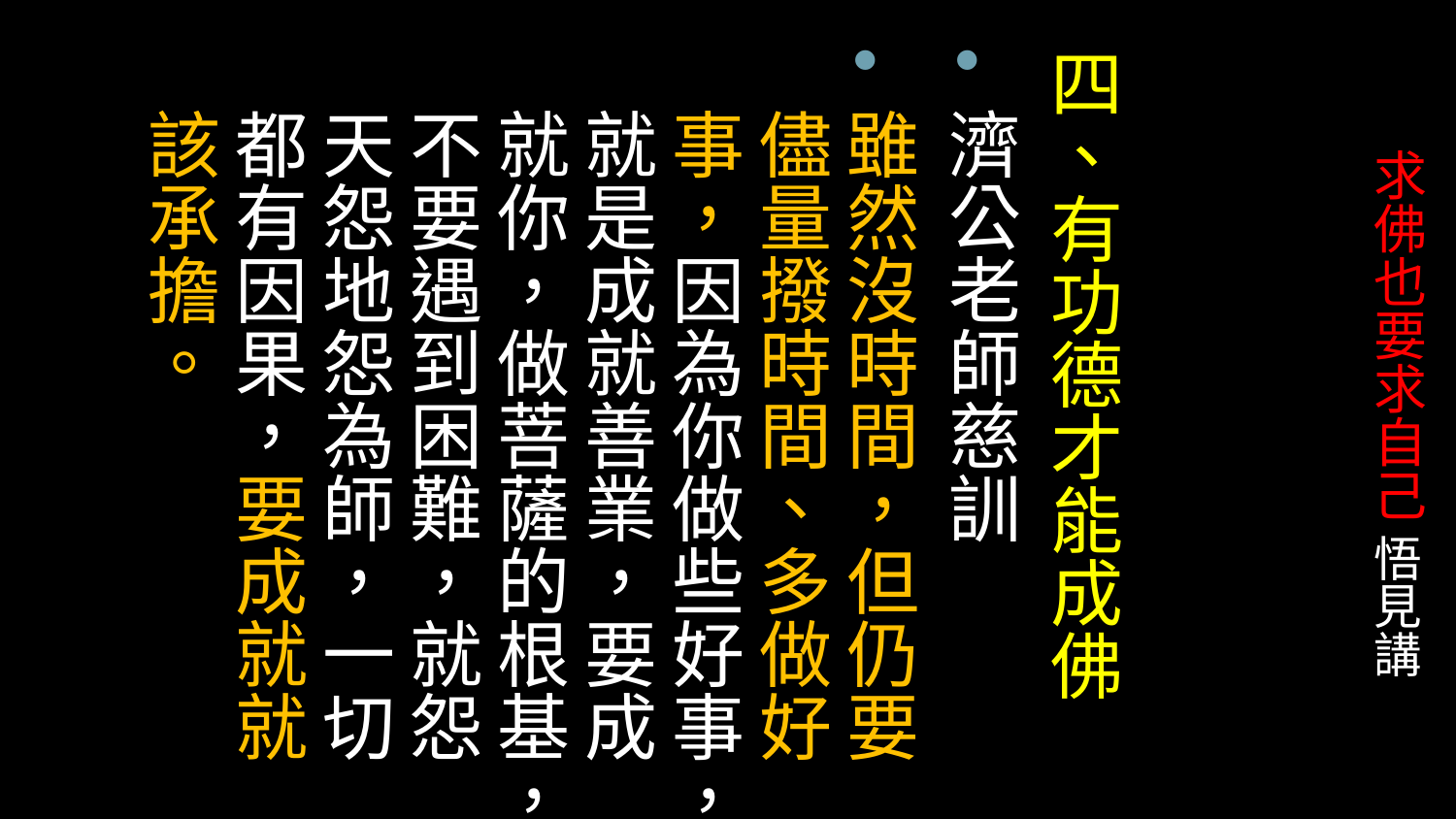

四、有功德才能成佛
濟公老師慈訓
雖然沒時間，但仍要儘量撥時間、多做好事，因為你做些好事，就是成就善業，要成就你，做菩薩的根基，不要遇到困難，就怨天怨地怨為師，一切都有因果，要成就就該承擔。

# 求佛也要求自己 悟見講